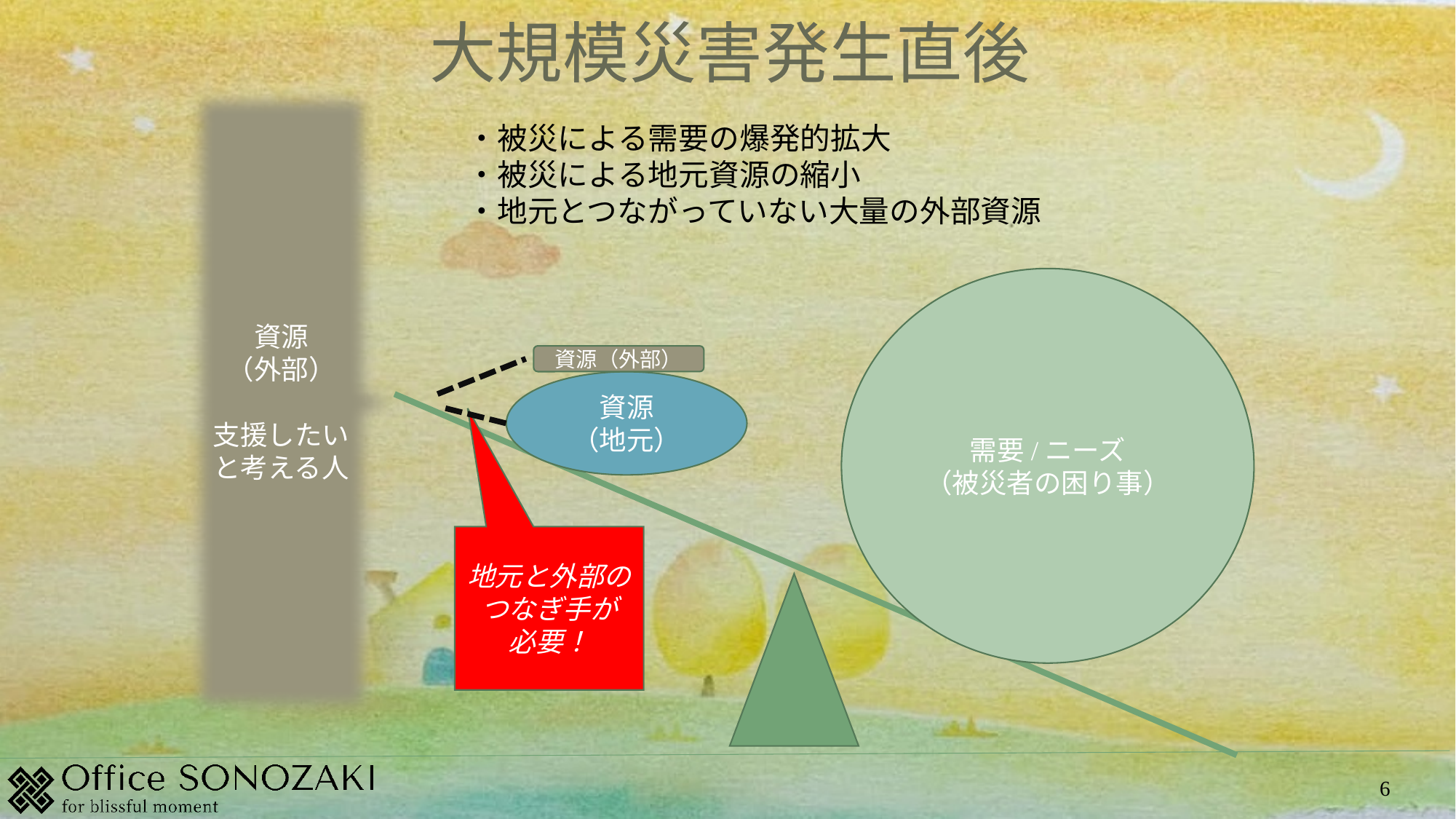

# 大規模災害発生直後
資源
（外部）

支援したい
と考える人
・被災による需要の爆発的拡大
・被災による地元資源の縮小
・地元とつながっていない大量の外部資源
需要/ニーズ
（被災者の困り事）
資源（外部）
資源
（地元）
地元と外部の
つなぎ手が
必要！

6